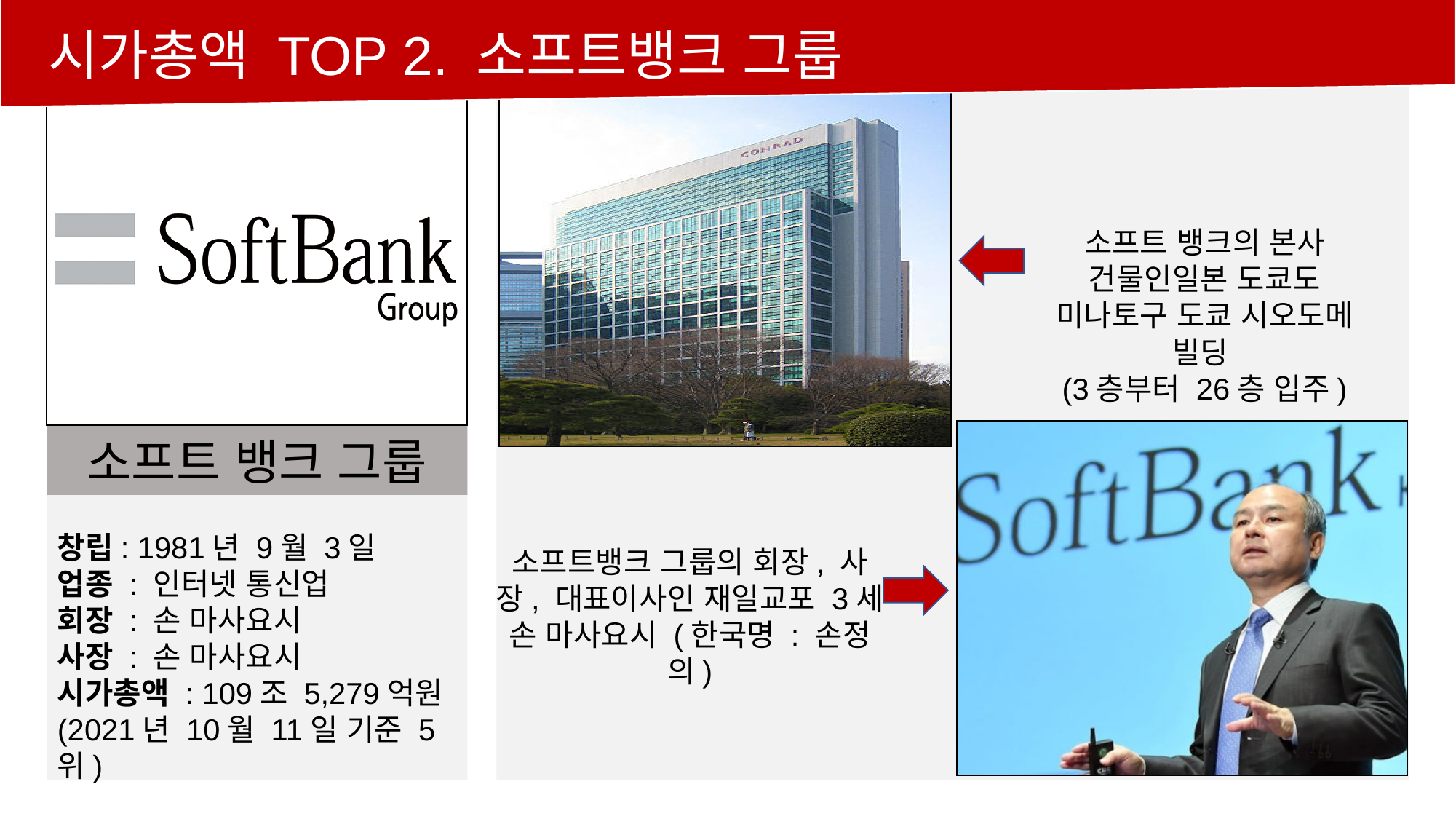

시가총액 TOP 2. 소프트뱅크 그룹

소프트 뱅크의 본사 건물인일본 도쿄도 미나토구 도쿄 시오도메 빌딩
(3층부터 26층 입주)

소프트 뱅크 그룹
창립: 1981년 9월 3일
업종 : 인터넷 통신업
회장 : 손 마사요시
사장 : 손 마사요시
시가총액 : 109조 5,279억원 (2021년 10월 11일 기준 5위)
소프트뱅크 그룹의 회장, 사장, 대표이사인 재일교포 3세
손 마사요시 (한국명 : 손정의)